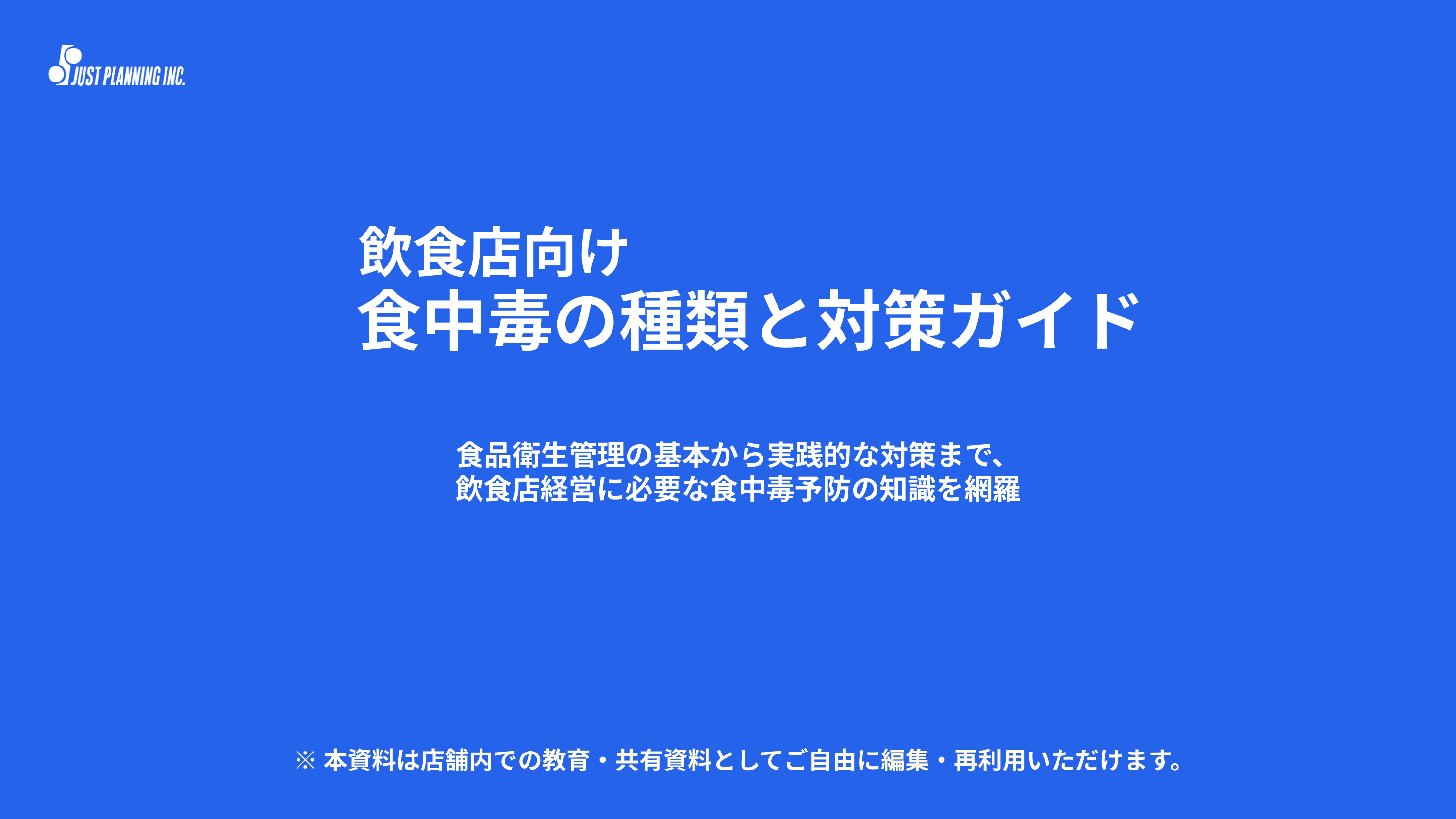

飲食店向け
食中毒の種類と対策ガイド
食品衛生管理の基本から実践的な対策まで、
飲食店経営に必要な食中毒予防の知識を網羅

※本資料は店舗内での教育・共有資料としてご自由に編集・再利用いただけます。